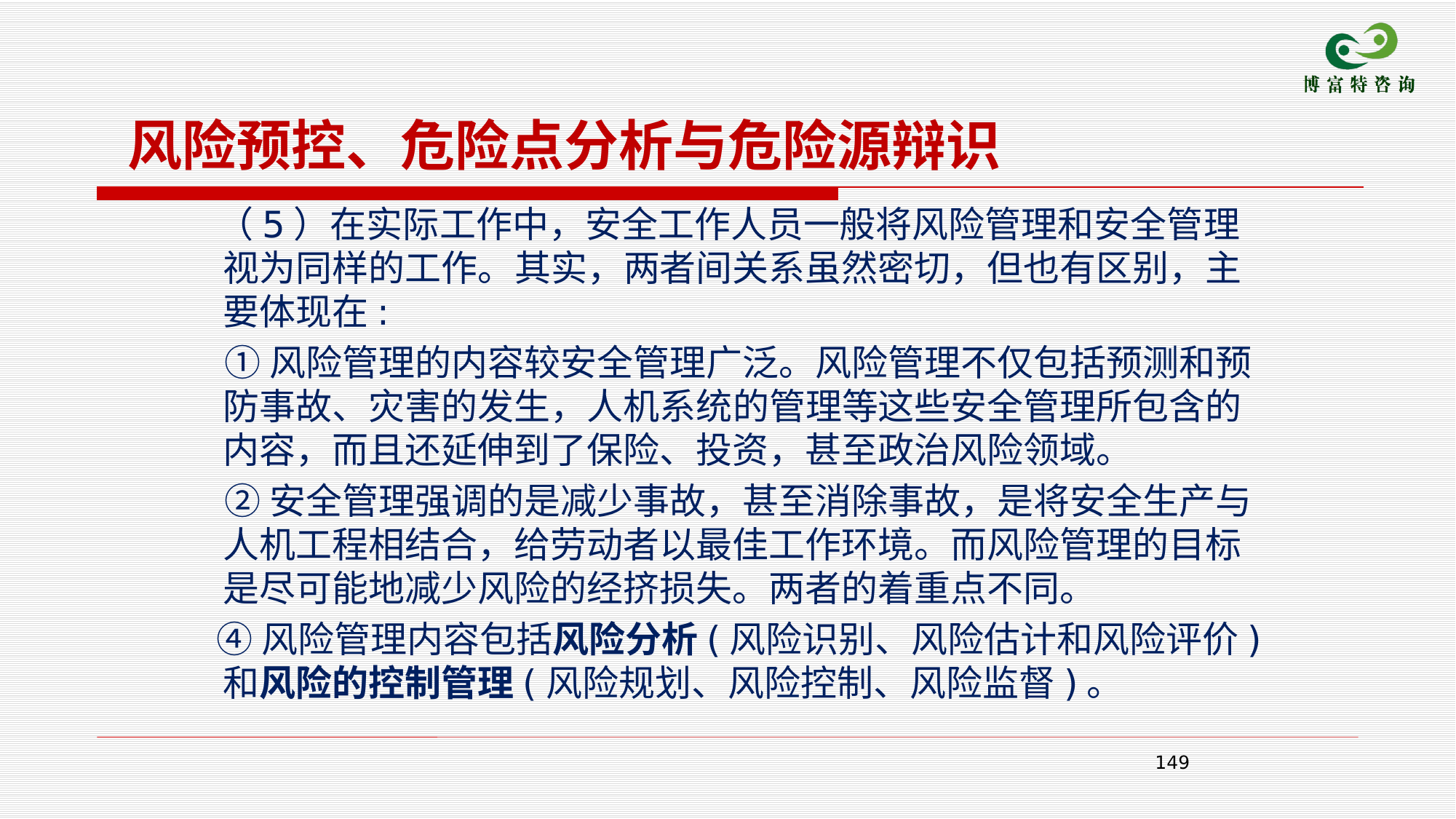

风险预控、危险点分析与危险源辩识
     （5）在实际工作中，安全工作人员一般将风险管理和安全管理视为同样的工作。其实，两者间关系虽然密切，但也有区别，主要体现在:
       ①风险管理的内容较安全管理广泛。风险管理不仅包括预测和预防事故、灾害的发生，人机系统的管理等这些安全管理所包含的内容，而且还延伸到了保险、投资，甚至政治风险领域。
       ②安全管理强调的是减少事故，甚至消除事故，是将安全生产与人机工程相结合，给劳动者以最佳工作环境。而风险管理的目标是尽可能地减少风险的经挤损失。两者的着重点不同。
      ④风险管理内容包括风险分析(风险识别、风险估计和风险评价)和风险的控制管理(风险规划、风险控制、风险监督)。

149